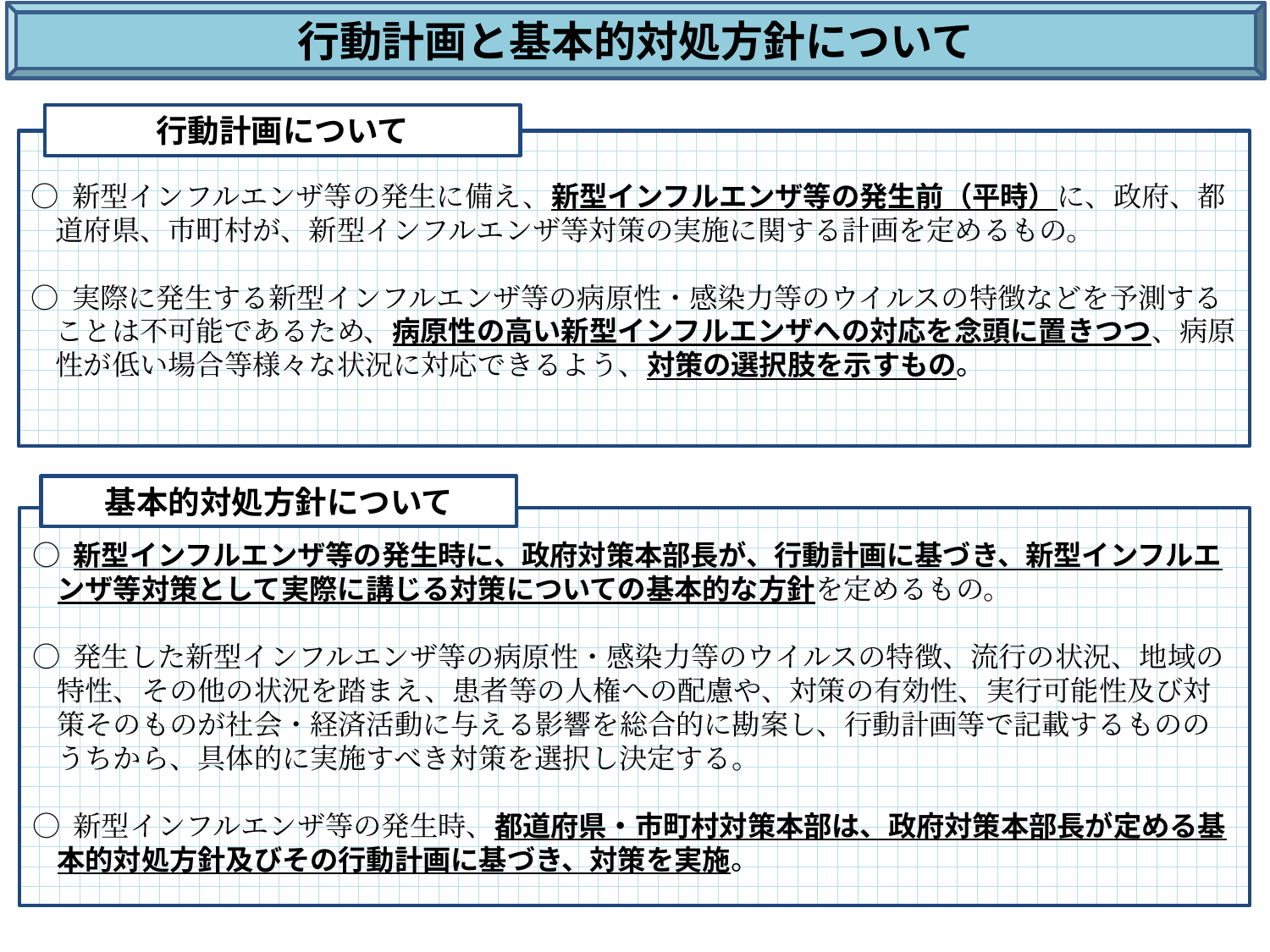

行動計画と基本的対処方針について

行動計画について

○ 新型インフルエンザ等の発生に備え、新型インフルエンザ等の発生前（平時）に、政府、都道府県、市町村が、新型インフルエンザ等対策の実施に関する計画を定めるもの。

○ 実際に発生する新型インフルエンザ等の病原性・感染力等のウイルスの特徴などを予測することは不可能であるため、病原性の高い新型インフルエンザへの対応を念頭に置きつつ、病原性が低い場合等様々な状況に対応できるよう、対策の選択肢を示すもの。

基本的対処方針について
○ 新型インフルエンザ等の発生時に、政府対策本部長が、行動計画に基づき、新型インフルエンザ等対策として実際に講じる対策についての基本的な方針を定めるもの。

○ 発生した新型インフルエンザ等の病原性・感染力等のウイルスの特徴、流行の状況、地域の特性、その他の状況を踏まえ、患者等の人権への配慮や、対策の有効性、実行可能性及び対策そのものが社会・経済活動に与える影響を総合的に勘案し、行動計画等で記載するもののうちから、具体的に実施すべき対策を選択し決定する。

○ 新型インフルエンザ等の発生時、都道府県・市町村対策本部は、政府対策本部長が定める基本的対処方針及びその行動計画に基づき、対策を実施。